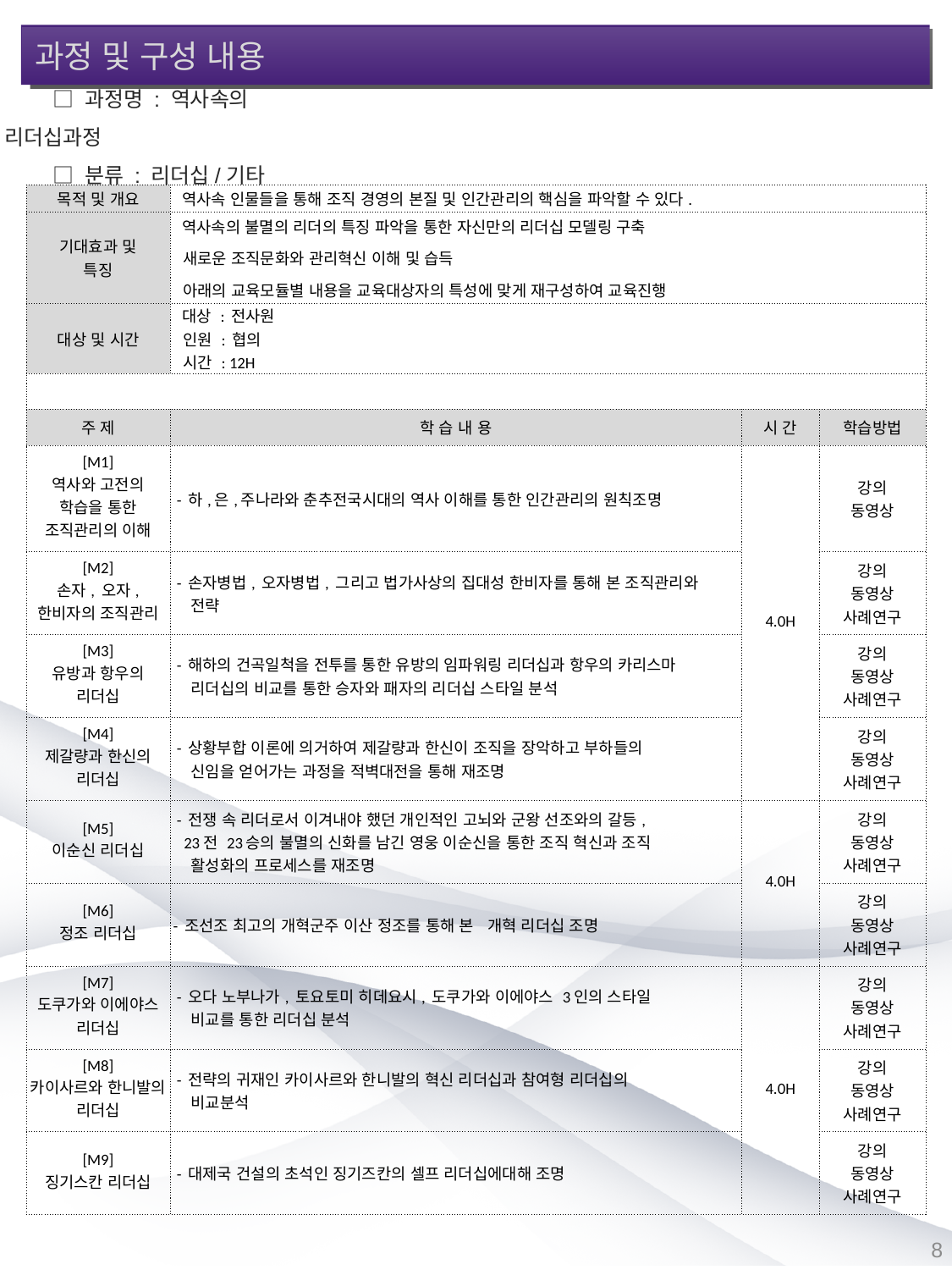

과정 및 구성 내용
□ 과정명 : 역사속의 리더십과정
□ 분류 : 리더십/기타
| 목적 및 개요 | 역사속 인물들을 통해 조직 경영의 본질 및 인간관리의 핵심을 파악할 수 있다. |  |  |
| --- | --- | --- | --- |
| 기대효과 및 특징 | 역사속의 불멸의 리더의 특징 파악을 통한 자신만의 리더십 모델링 구축 새로운 조직문화와 관리혁신 이해 및 습득 아래의 교육모듈별 내용을 교육대상자의 특성에 맞게 재구성하여 교육진행 |  |  |
| 대상 및 시간 | 대상 : 전사원 인원 : 협의 시간 : 12H |  |  |
|  |  |  |  |
| 주 제 | 학 습 내 용 | 시 간 | 학습방법 |
| [M1] 역사와 고전의 학습을 통한 조직관리의 이해 | - 하,은,주나라와 춘추전국시대의 역사 이해를 통한 인간관리의 원칙조명 | 4.0H | 강의 동영상 |
| [M2] 손자, 오자, 한비자의 조직관리 | - 손자병법, 오자병법, 그리고 법가사상의 집대성 한비자를 통해 본 조직관리와 전략 |  | 강의 동영상 사례연구 |
| [M3] 유방과 항우의 리더십 | - 해하의 건곡일척을 전투를 통한 유방의 임파워링 리더십과 항우의 카리스마 리더십의 비교를 통한 승자와 패자의 리더십 스타일 분석 |  | 강의 동영상 사례연구 |
| [M4] 제갈량과 한신의 리더십 | - 상황부합 이론에 의거하여 제갈량과 한신이 조직을 장악하고 부하들의 신임을 얻어가는 과정을 적벽대전을 통해 재조명 |  | 강의 동영상 사례연구 |
| [M5] 이순신 리더십 | - 전쟁 속 리더로서 이겨내야 했던 개인적인 고뇌와 군왕 선조와의 갈등, 23전 23승의 불멸의 신화를 남긴 영웅 이순신을 통한 조직 혁신과 조직 활성화의 프로세스를 재조명 | 4.0H | 강의 동영상 사례연구 |
| [M6] 정조 리더십 | - 조선조 최고의 개혁군주 이산 정조를 통해 본 개혁 리더십 조명 |  | 강의 동영상 사례연구 |
| [M7] 도쿠가와 이에야스 리더십 | - 오다 노부나가, 토요토미 히데요시, 도쿠가와 이에야스 3인의 스타일 비교를 통한 리더십 분석 | 4.0H | 강의 동영상 사례연구 |
| [M8] 카이사르와 한니발의 리더십 | - 전략의 귀재인 카이사르와 한니발의 혁신 리더십과 참여형 리더십의 비교분석 |  | 강의 동영상 사례연구 |
| [M9] 징기스칸 리더십 | - 대제국 건설의 초석인 징기즈칸의 셀프 리더십에대해 조명 |  | 강의 동영상 사례연구 |
8